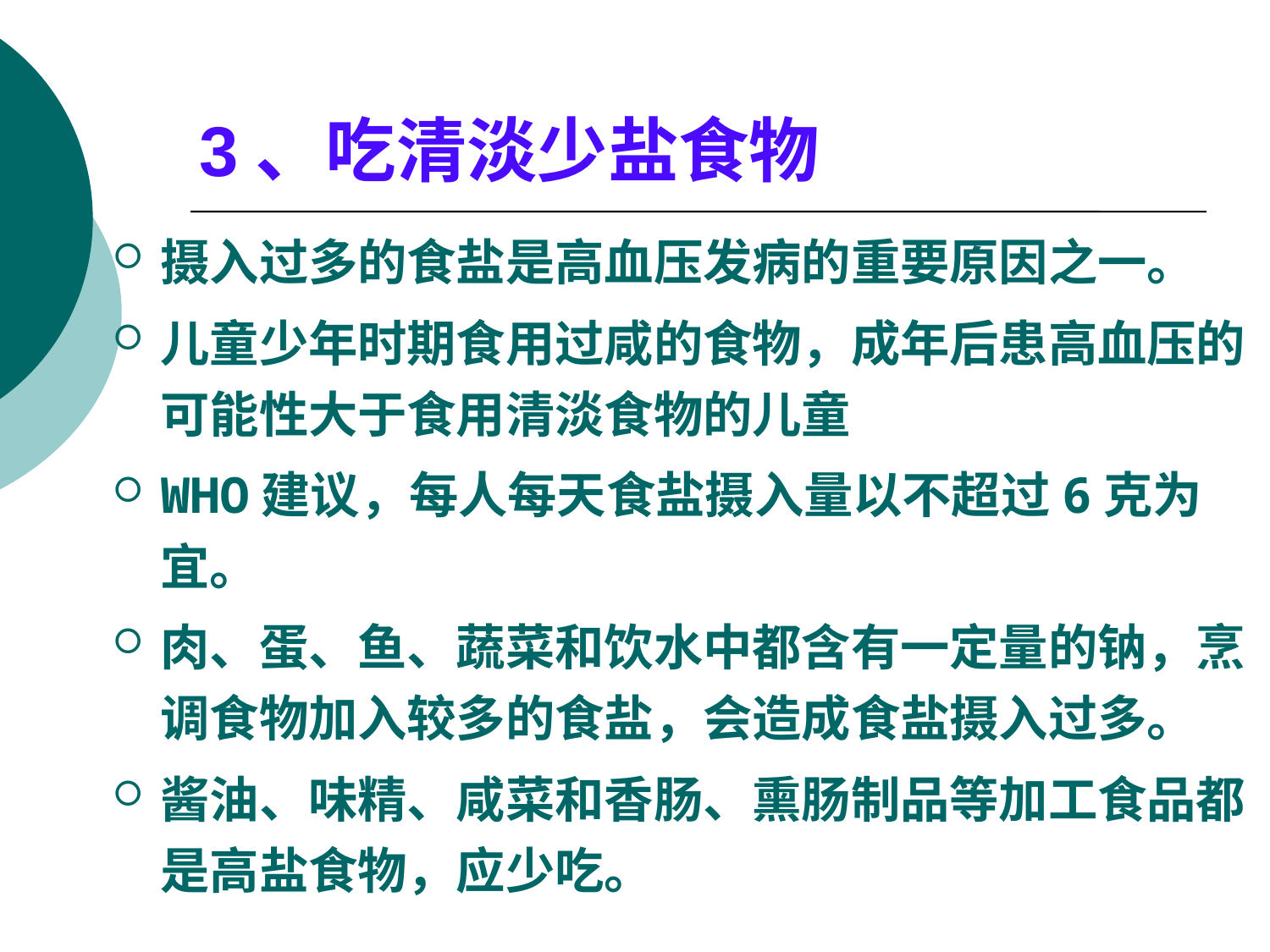

# 3、吃清淡少盐食物
摄入过多的食盐是高血压发病的重要原因之一。
儿童少年时期食用过咸的食物，成年后患高血压的可能性大于食用清淡食物的儿童
WHO建议，每人每天食盐摄入量以不超过6克为宜。
肉、蛋、鱼、蔬菜和饮水中都含有一定量的钠，烹调食物加入较多的食盐，会造成食盐摄入过多。
酱油、味精、咸菜和香肠、熏肠制品等加工食品都是高盐食物，应少吃。